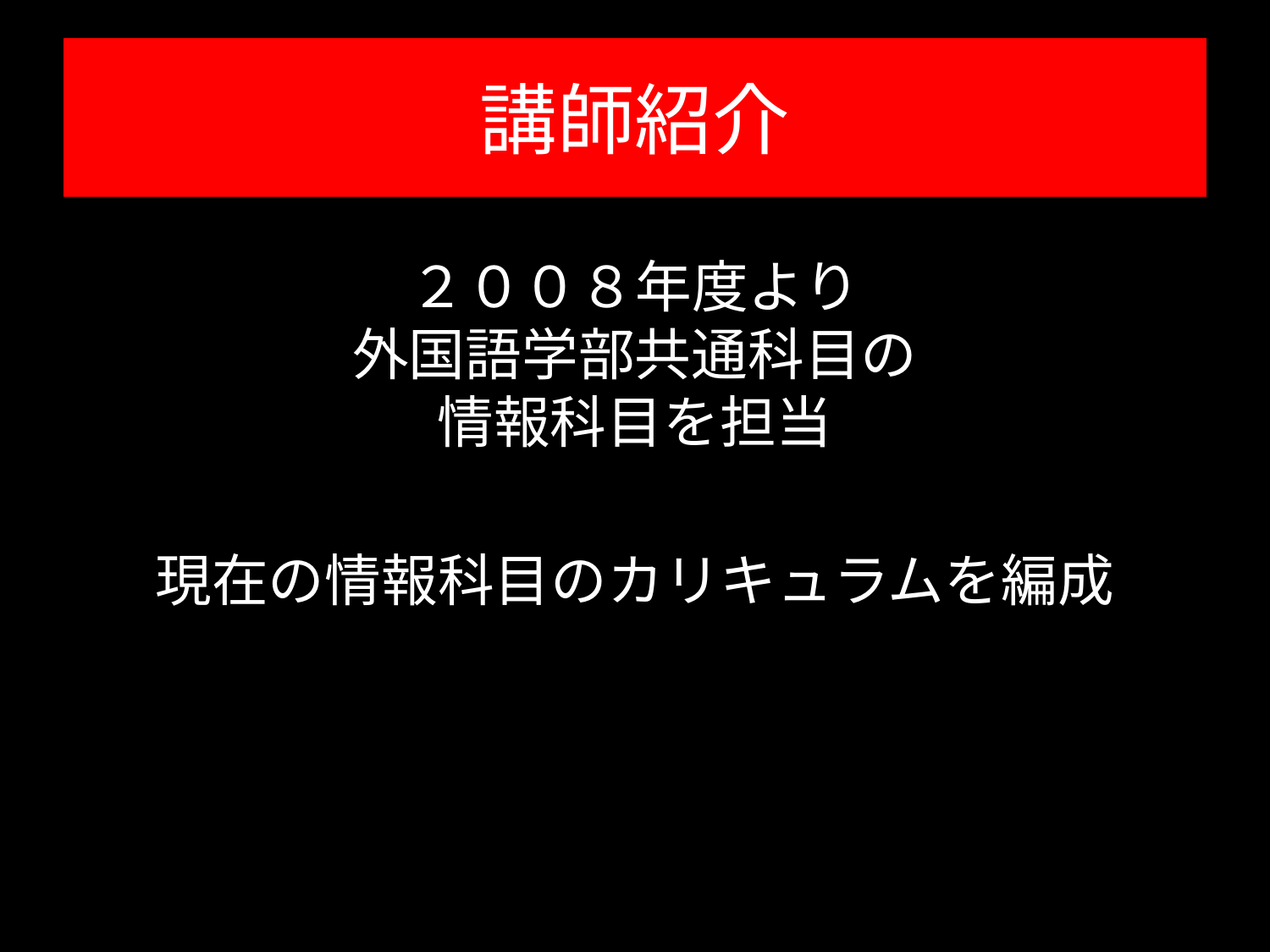

# 講師紹介
２００８年度より
外国語学部共通科目の
情報科目を担当

現在の情報科目のカリキュラムを編成